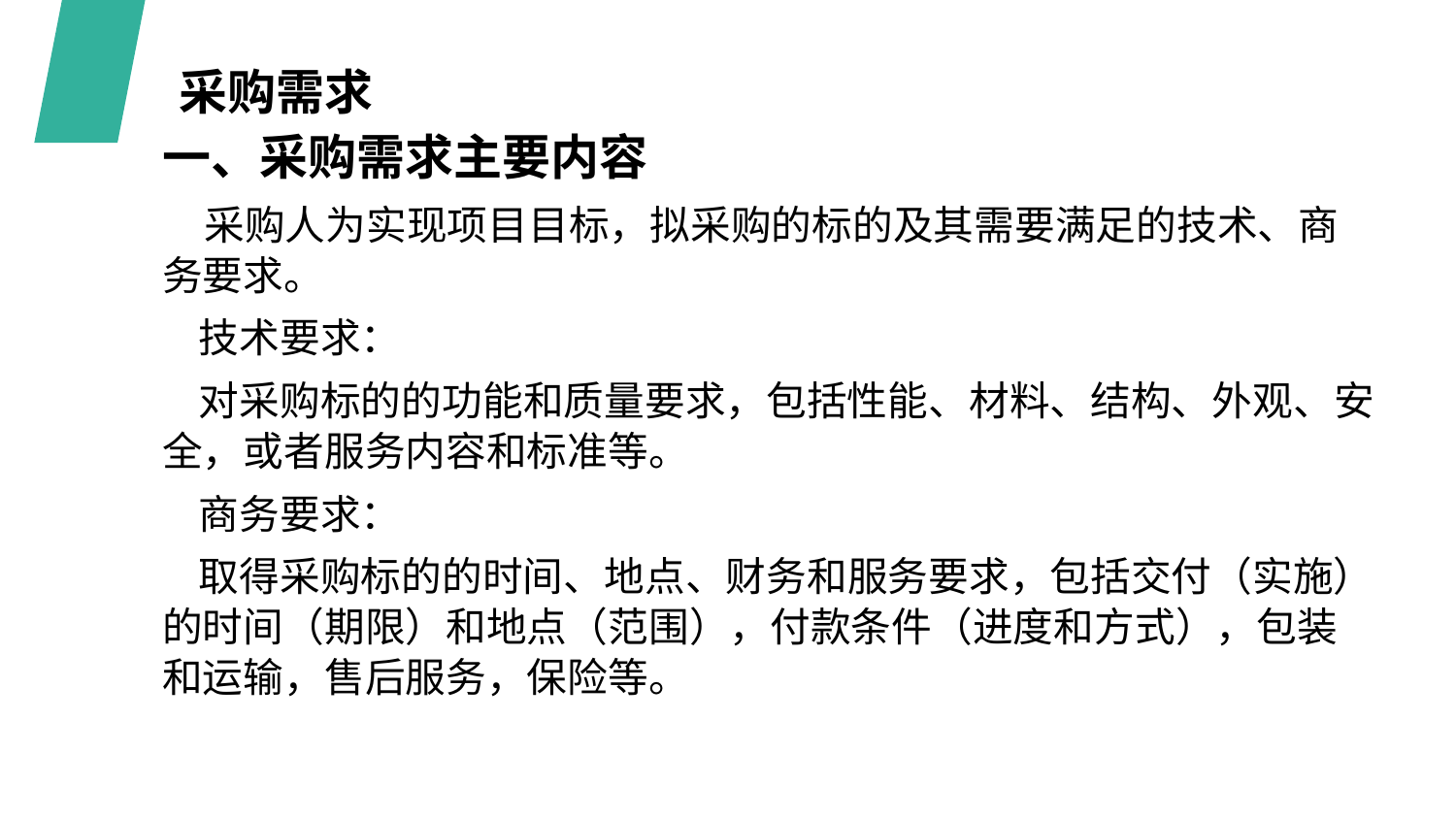

采购需求
一、采购需求主要内容
    采购人为实现项目目标，拟采购的标的及其需要满足的技术、商务要求。
   技术要求：
   对采购标的的功能和质量要求，包括性能、材料、结构、外观、安全，或者服务内容和标准等。
   商务要求：
   取得采购标的的时间、地点、财务和服务要求，包括交付（实施）的时间（期限）和地点（范围），付款条件（进度和方式），包装和运输，售后服务，保险等。